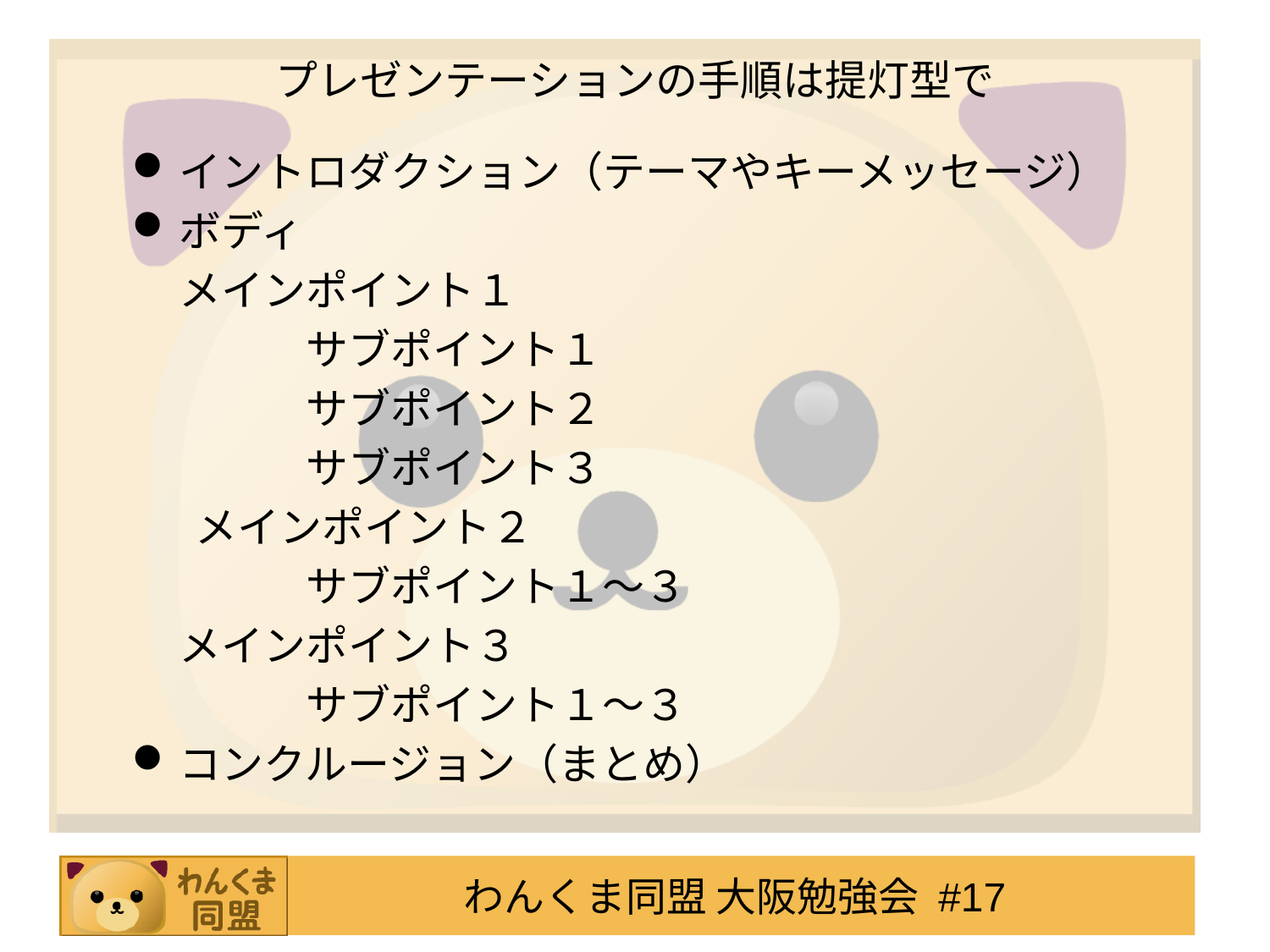

# プレゼンテーションの手順は提灯型で
イントロダクション（テーマやキーメッセージ）
ボディ
	メインポイント１
		サブポイント１
		サブポイント２
		サブポイント３
メインポイント２
		サブポイント１～３
	メインポイント３
		サブポイント１～３
コンクルージョン（まとめ）